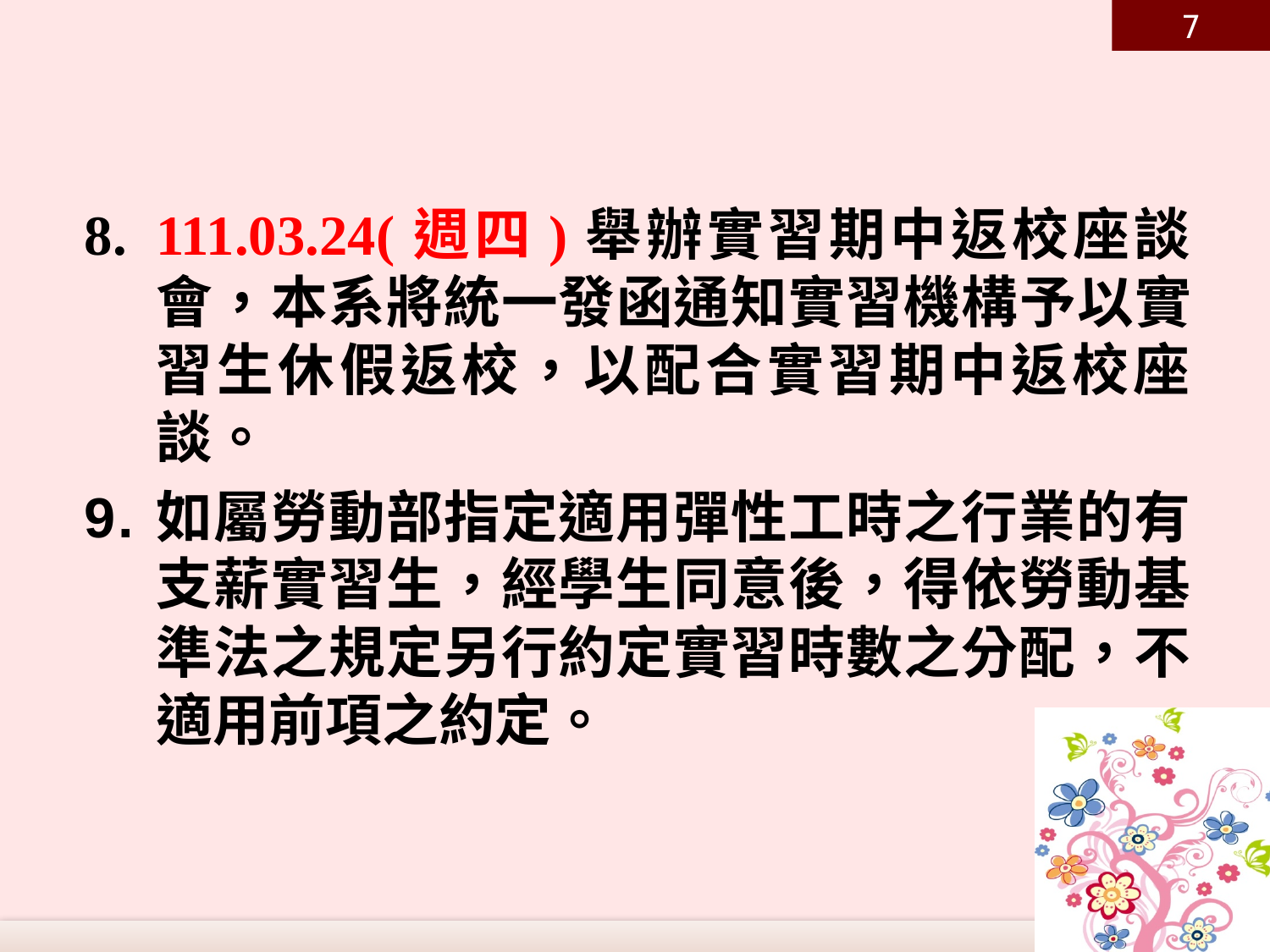

7
111.03.24(週四)舉辦實習期中返校座談會，本系將統一發函通知實習機構予以實習生休假返校，以配合實習期中返校座談。
如屬勞動部指定適用彈性工時之行業的有支薪實習生，經學生同意後，得依勞動基準法之規定另行約定實習時數之分配，不適用前項之約定。